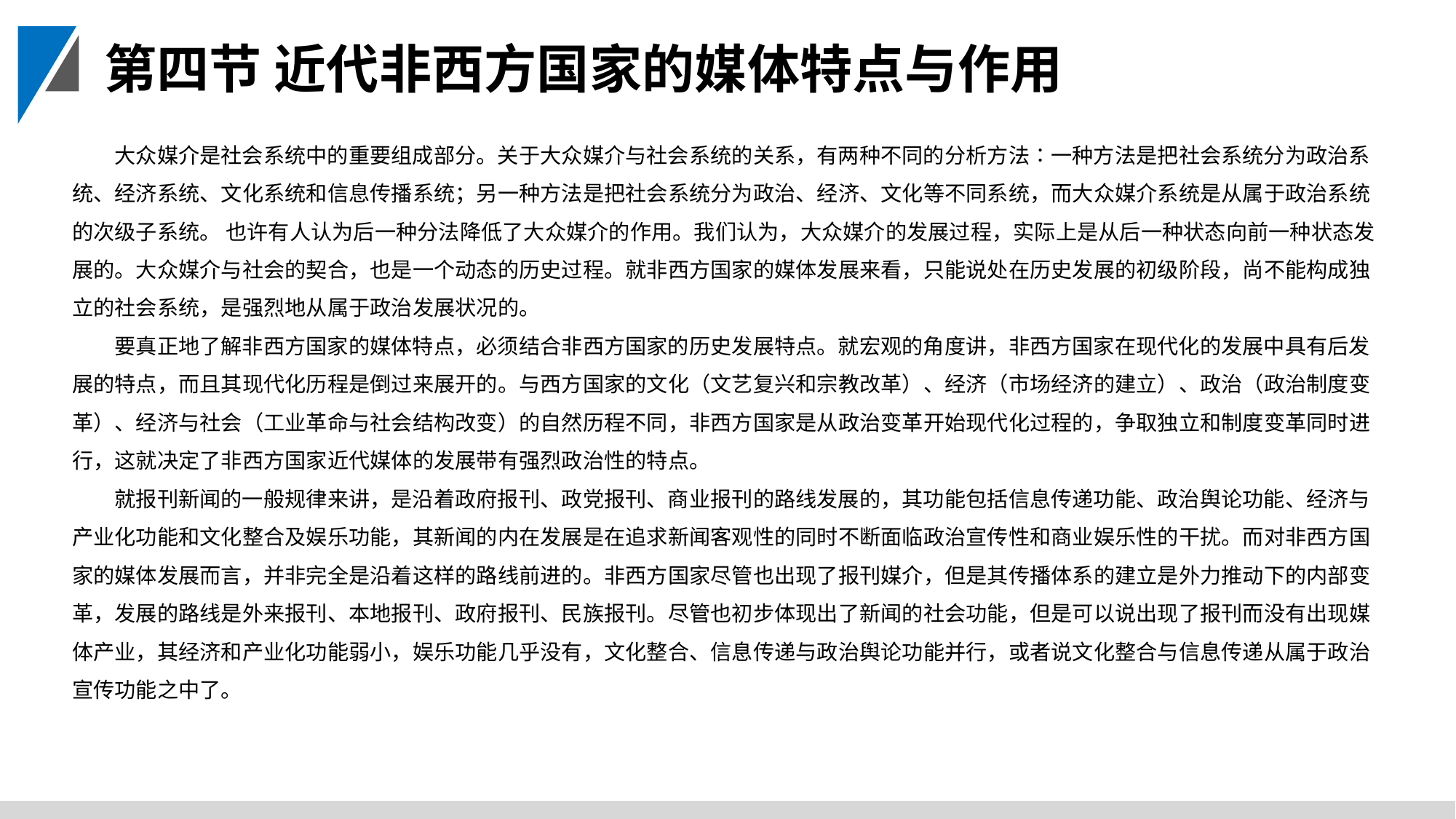

第四节 近代非西方国家的媒体特点与作用
大众媒介是社会系统中的重要组成部分。关于大众媒介与社会系统的关系，有两种不同的分析方法∶一种方法是把社会系统分为政治系统、经济系统、文化系统和信息传播系统；另一种方法是把社会系统分为政治、经济、文化等不同系统，而大众媒介系统是从属于政治系统的次级子系统。 也许有人认为后一种分法降低了大众媒介的作用。我们认为，大众媒介的发展过程，实际上是从后一种状态向前一种状态发展的。大众媒介与社会的契合，也是一个动态的历史过程。就非西方国家的媒体发展来看，只能说处在历史发展的初级阶段，尚不能构成独立的社会系统，是强烈地从属于政治发展状况的。
要真正地了解非西方国家的媒体特点，必须结合非西方国家的历史发展特点。就宏观的角度讲，非西方国家在现代化的发展中具有后发展的特点，而且其现代化历程是倒过来展开的。与西方国家的文化（文艺复兴和宗教改革）、经济（市场经济的建立）、政治（政治制度变革）、经济与社会（工业革命与社会结构改变）的自然历程不同，非西方国家是从政治变革开始现代化过程的，争取独立和制度变革同时进行，这就决定了非西方国家近代媒体的发展带有强烈政治性的特点。
就报刊新闻的一般规律来讲，是沿着政府报刊、政党报刊、商业报刊的路线发展的，其功能包括信息传递功能、政治舆论功能、经济与产业化功能和文化整合及娱乐功能，其新闻的内在发展是在追求新闻客观性的同时不断面临政治宣传性和商业娱乐性的干扰。而对非西方国家的媒体发展而言，并非完全是沿着这样的路线前进的。非西方国家尽管也出现了报刊媒介，但是其传播体系的建立是外力推动下的内部变革，发展的路线是外来报刊、本地报刊、政府报刊、民族报刊。尽管也初步体现出了新闻的社会功能，但是可以说出现了报刊而没有出现媒体产业，其经济和产业化功能弱小，娱乐功能几乎没有，文化整合、信息传递与政治舆论功能并行，或者说文化整合与信息传递从属于政治宣传功能之中了。